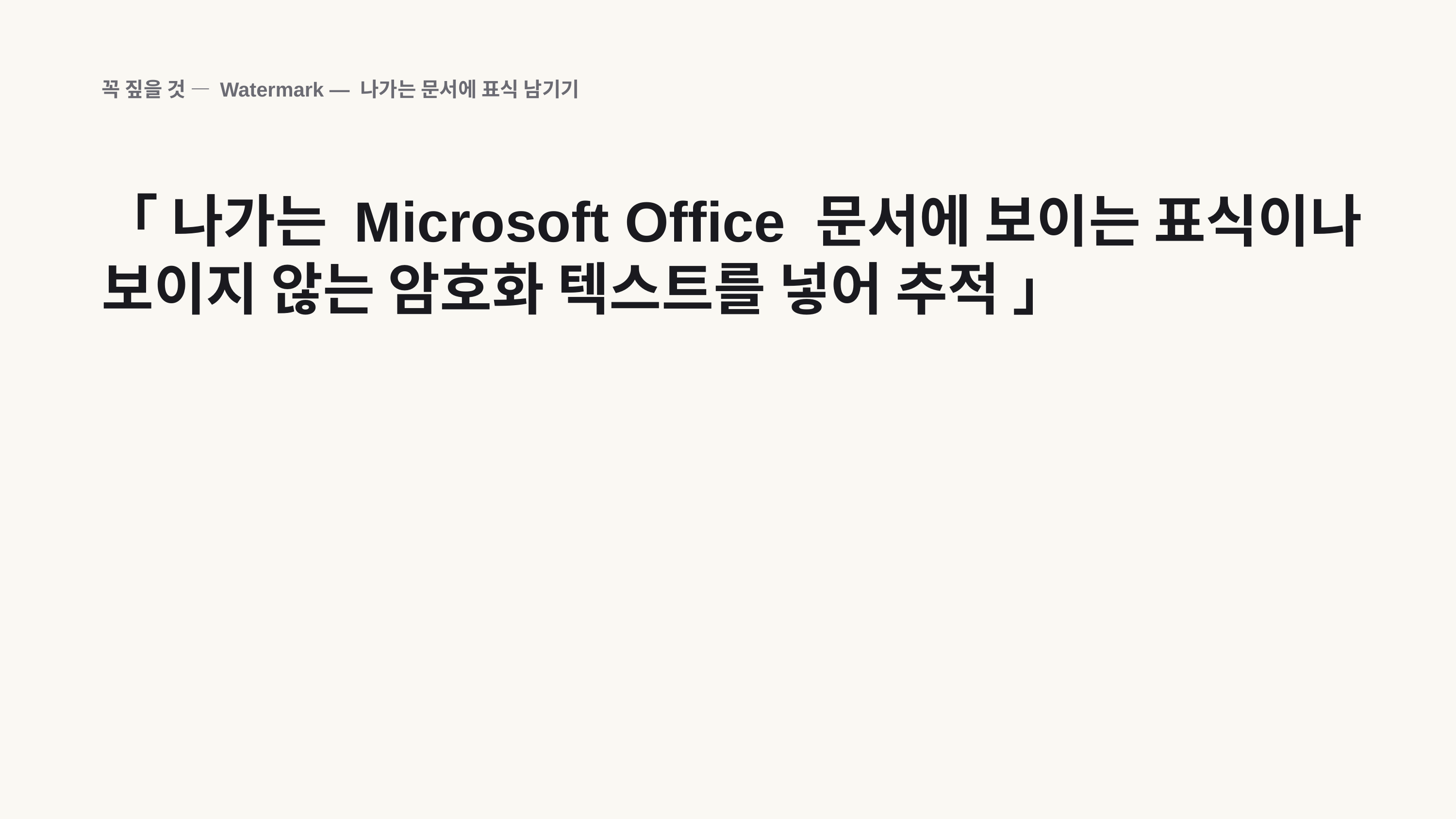

꼭 짚을 것 — Watermark — 나가는 문서에 표식 남기기
「 나가는 Microsoft Office 문서에 보이는 표식이나 보이지 않는 암호화 텍스트를 넣어 추적 」